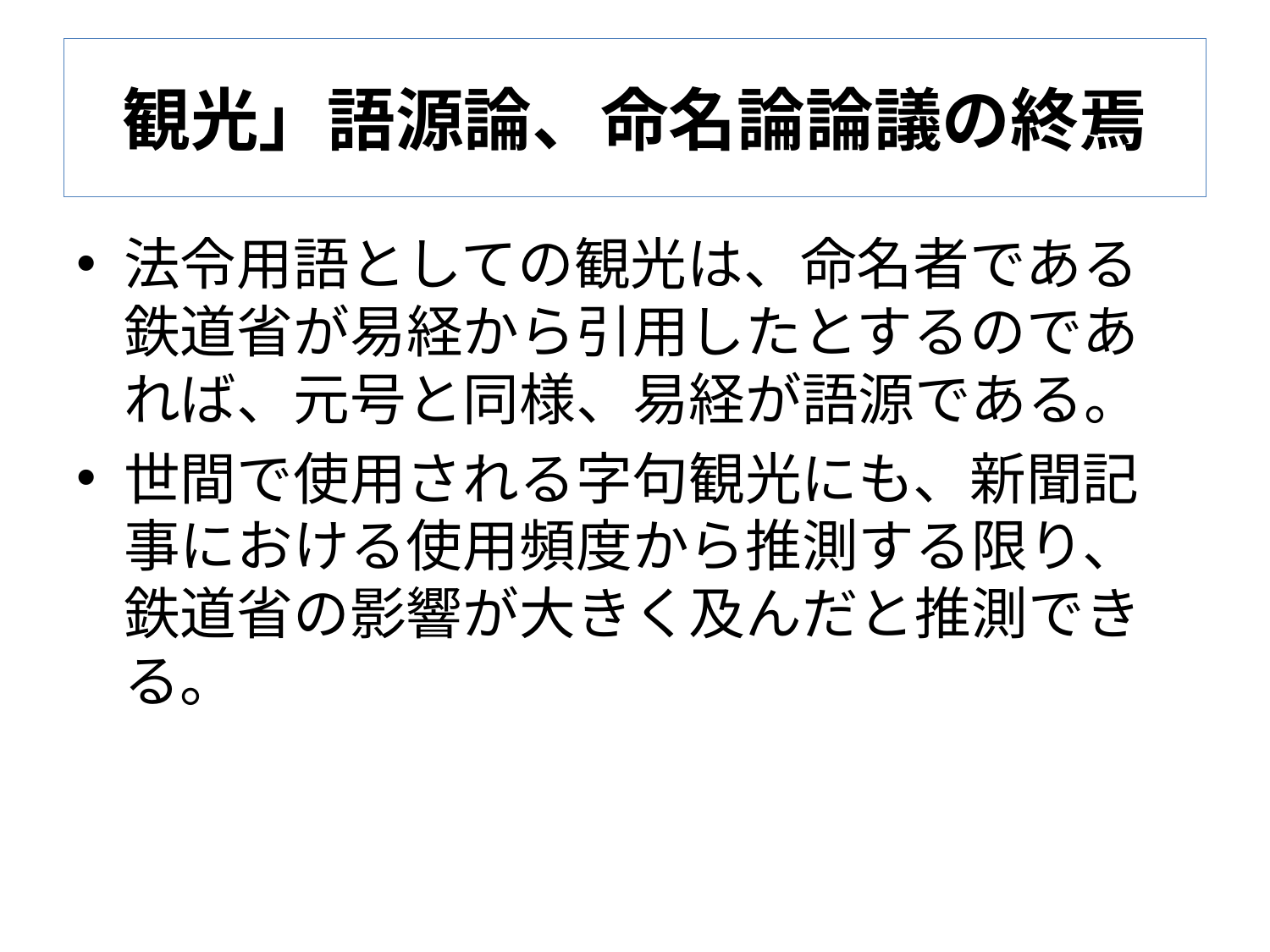

# 観光」語源論、命名論論議の終焉
法令用語としての観光は、命名者である鉄道省が易経から引用したとするのであれば、元号と同様、易経が語源である。
世間で使用される字句観光にも、新聞記事における使用頻度から推測する限り、鉄道省の影響が大きく及んだと推測できる。